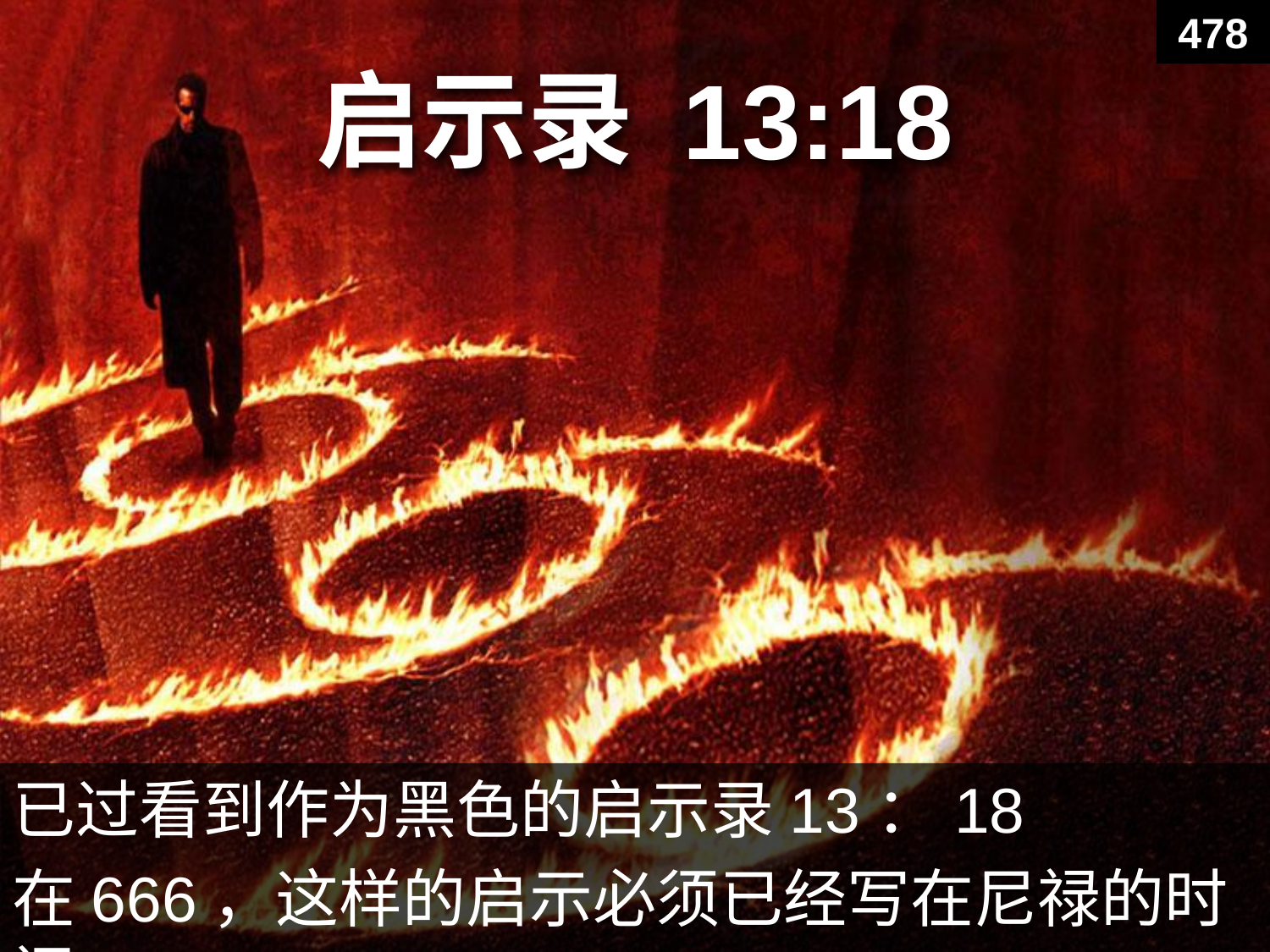

478
# 启示录 13:18
已过看到作为黑色的启示录13：18
在666，这样的启示必须已经写在尼禄的时间